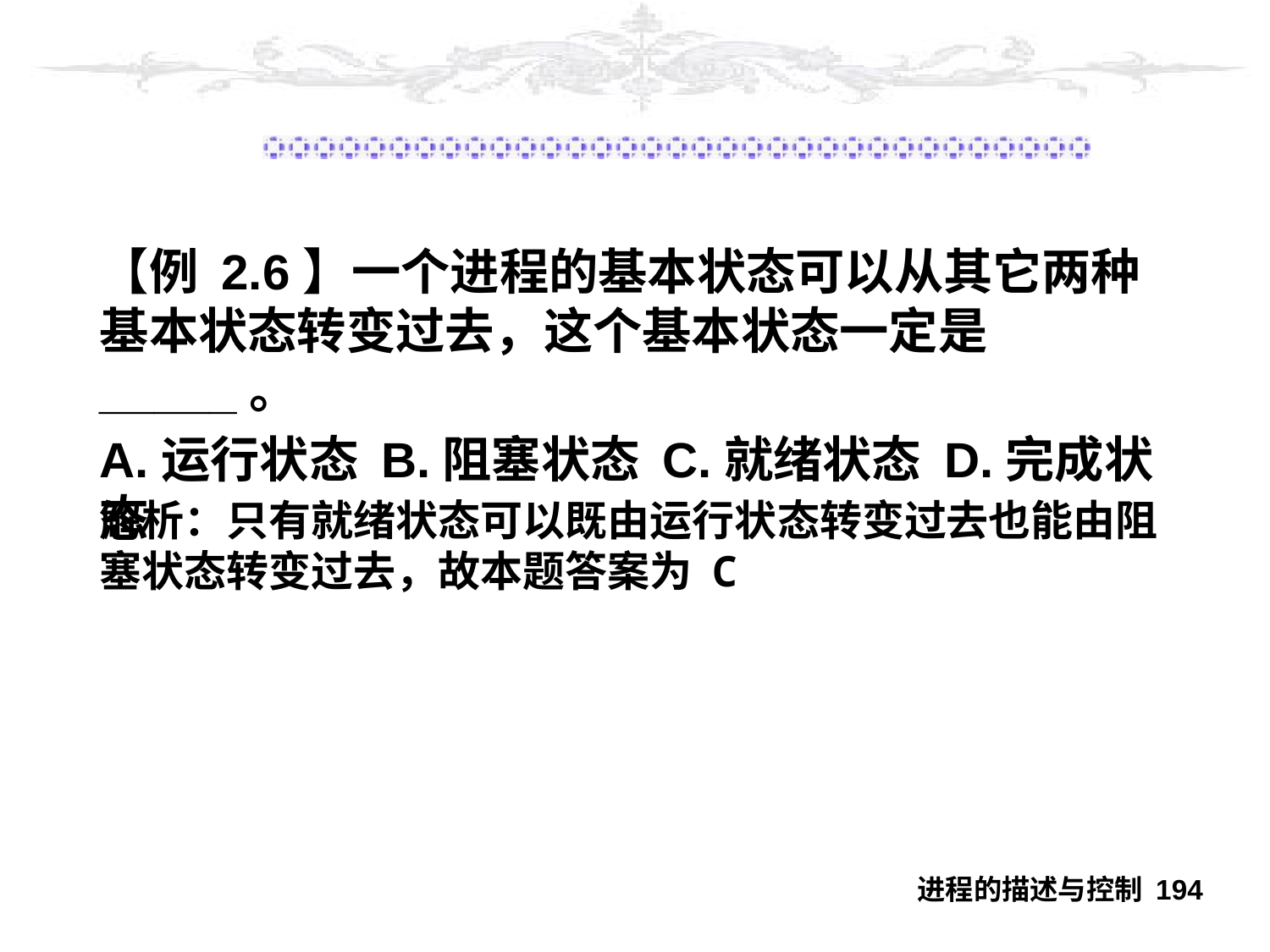

#
【例 2.6】一个进程的基本状态可以从其它两种基本状态转变过去，这个基本状态一定是_____。
A.运行状态 B.阻塞状态 C.就绪状态 D.完成状态
解析：只有就绪状态可以既由运行状态转变过去也能由阻塞状态转变过去，故本题答案为 C